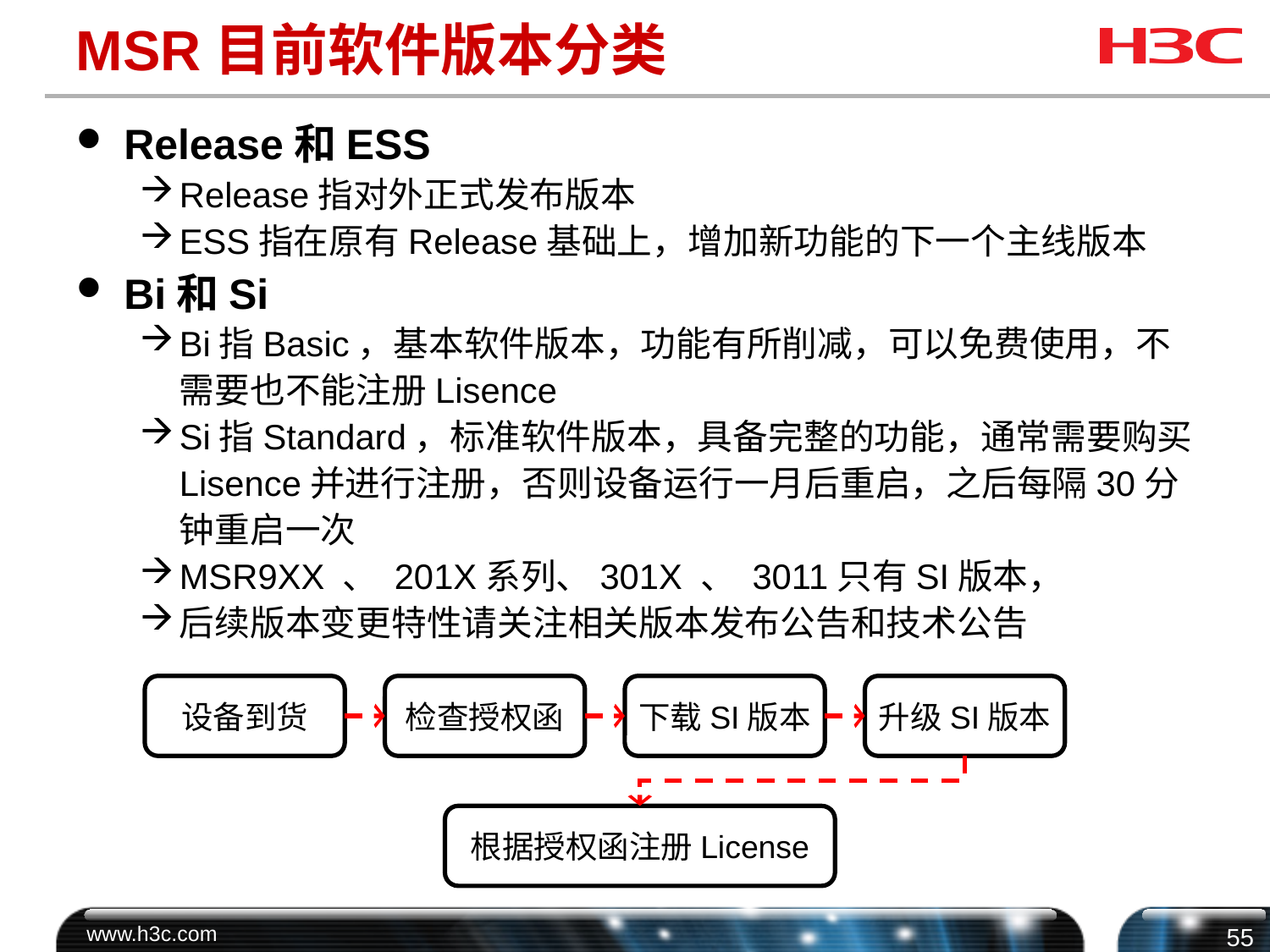

MSR目前软件版本分类
Release和ESS
Release指对外正式发布版本
ESS指在原有Release基础上，增加新功能的下一个主线版本
Bi和Si
Bi指Basic，基本软件版本，功能有所削减，可以免费使用，不需要也不能注册Lisence
Si指Standard，标准软件版本，具备完整的功能，通常需要购买Lisence并进行注册，否则设备运行一月后重启，之后每隔30分钟重启一次
MSR9XX 、 201X系列、301X 、 3011只有SI版本，
后续版本变更特性请关注相关版本发布公告和技术公告
设备到货
检查授权函
下载SI版本
升级SI版本
根据授权函注册License